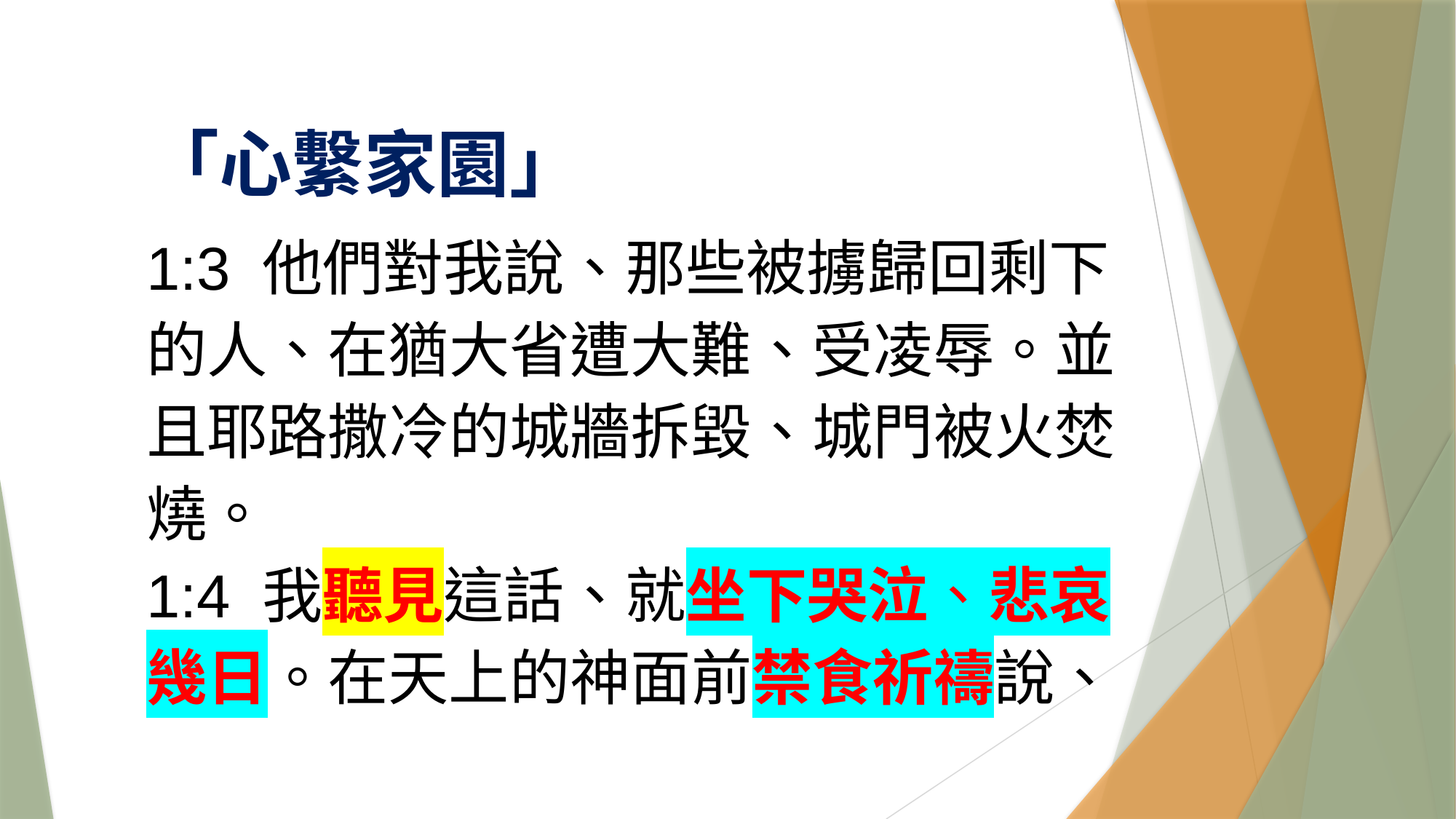

#
「心繫家園」
1:3 他們對我說、那些被擄歸回剩下的人、在猶大省遭大難、受凌辱。並且耶路撒冷的城牆拆毀、城門被火焚燒。
1:4 我聽見這話、就坐下哭泣、悲哀幾日。在天上的神面前禁食祈禱說、